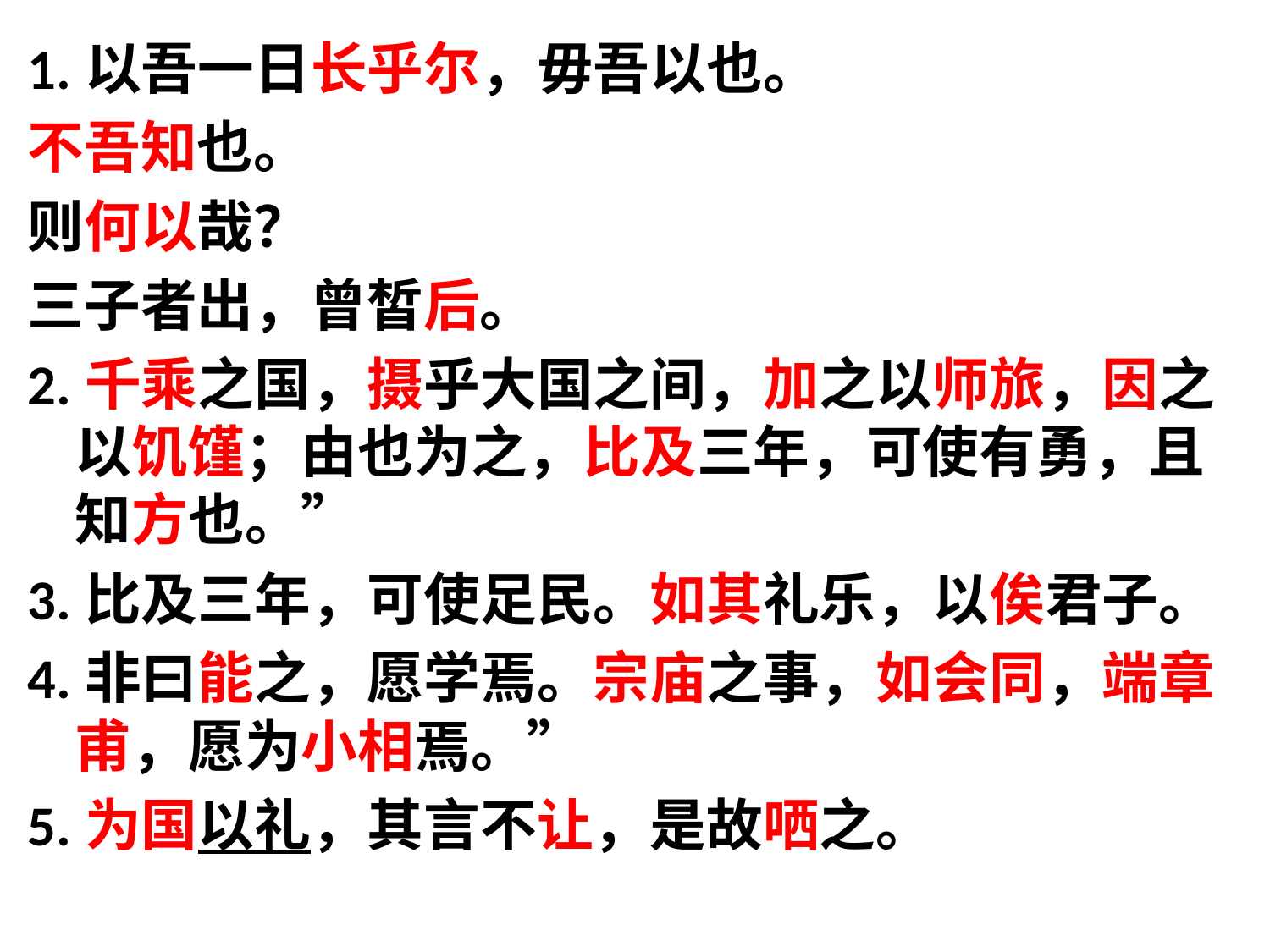

1.以吾一日长乎尔，毋吾以也。
不吾知也。
则何以哉？
三子者出，曾皙后。
2.千乘之国，摄乎大国之间，加之以师旅，因之以饥馑；由也为之，比及三年，可使有勇，且知方也。”
3.比及三年，可使足民。如其礼乐，以俟君子。
4.非曰能之，愿学焉。宗庙之事，如会同，端章甫，愿为小相焉。”
5.为国以礼，其言不让，是故哂之。
#